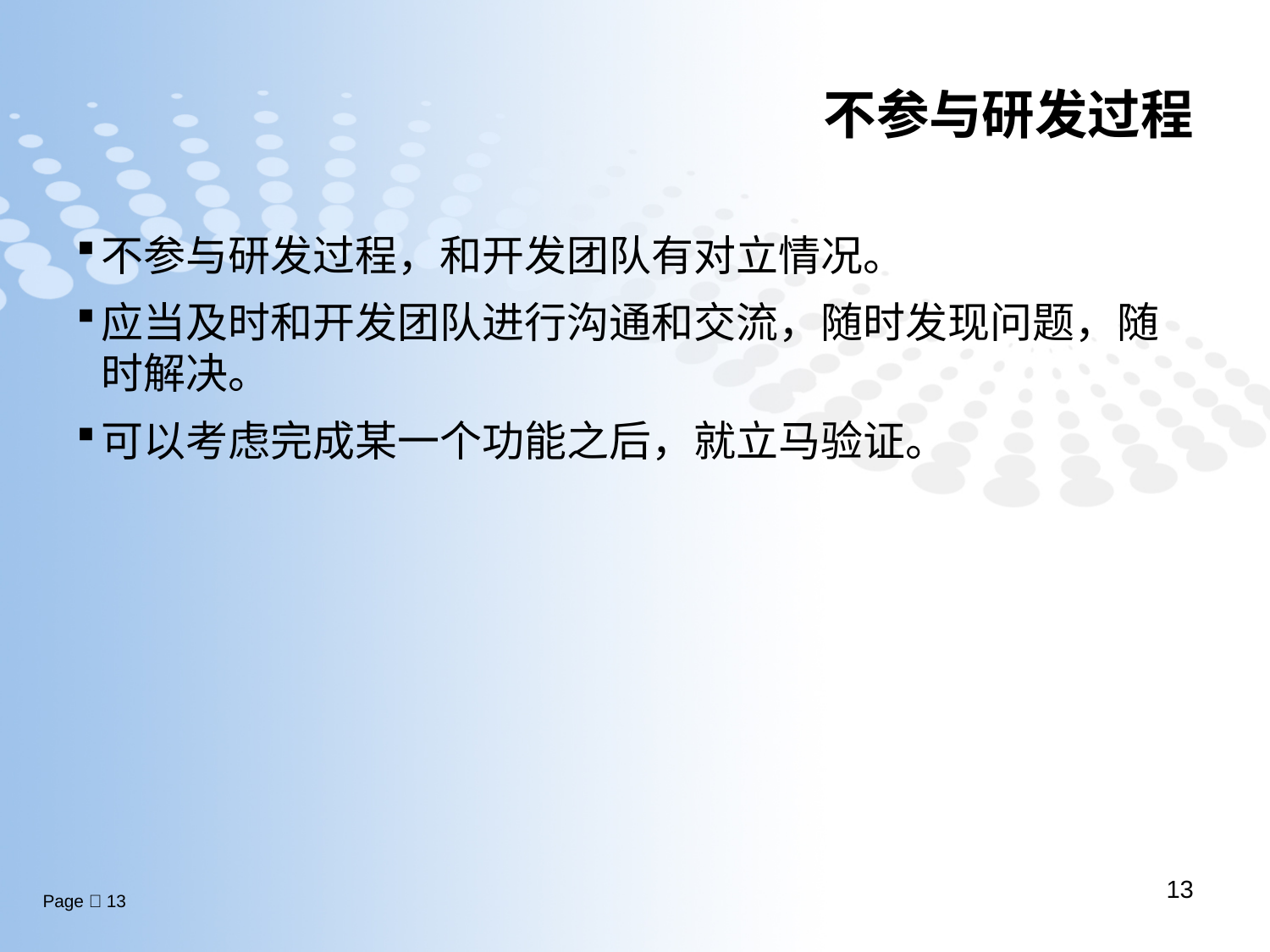

# 不参与研发过程
不参与研发过程，和开发团队有对立情况。
应当及时和开发团队进行沟通和交流，随时发现问题，随时解决。
可以考虑完成某一个功能之后，就立马验证。
13